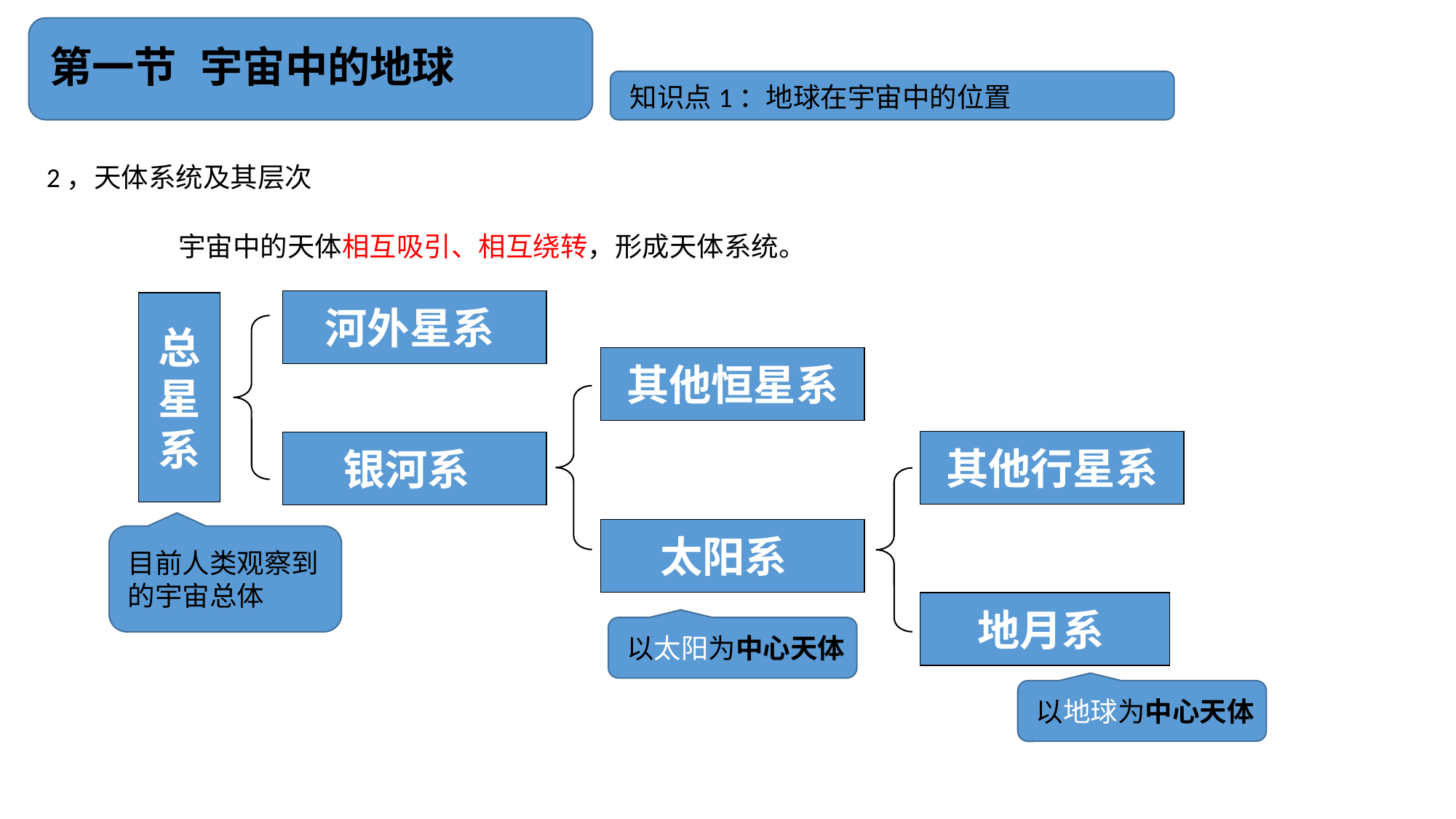

# 第一节  宇宙中的地球
知识点1：地球在宇宙中的位置
2，天体系统及其层次
宇宙中的天体相互吸引、相互绕转，形成天体系统。

总
星
系
河外星系

其他恒星系

其他行星系

银河系

太阳系

目前人类观察到的宇宙总体

地月系

以太阳为中心天体

以地球为中心天体